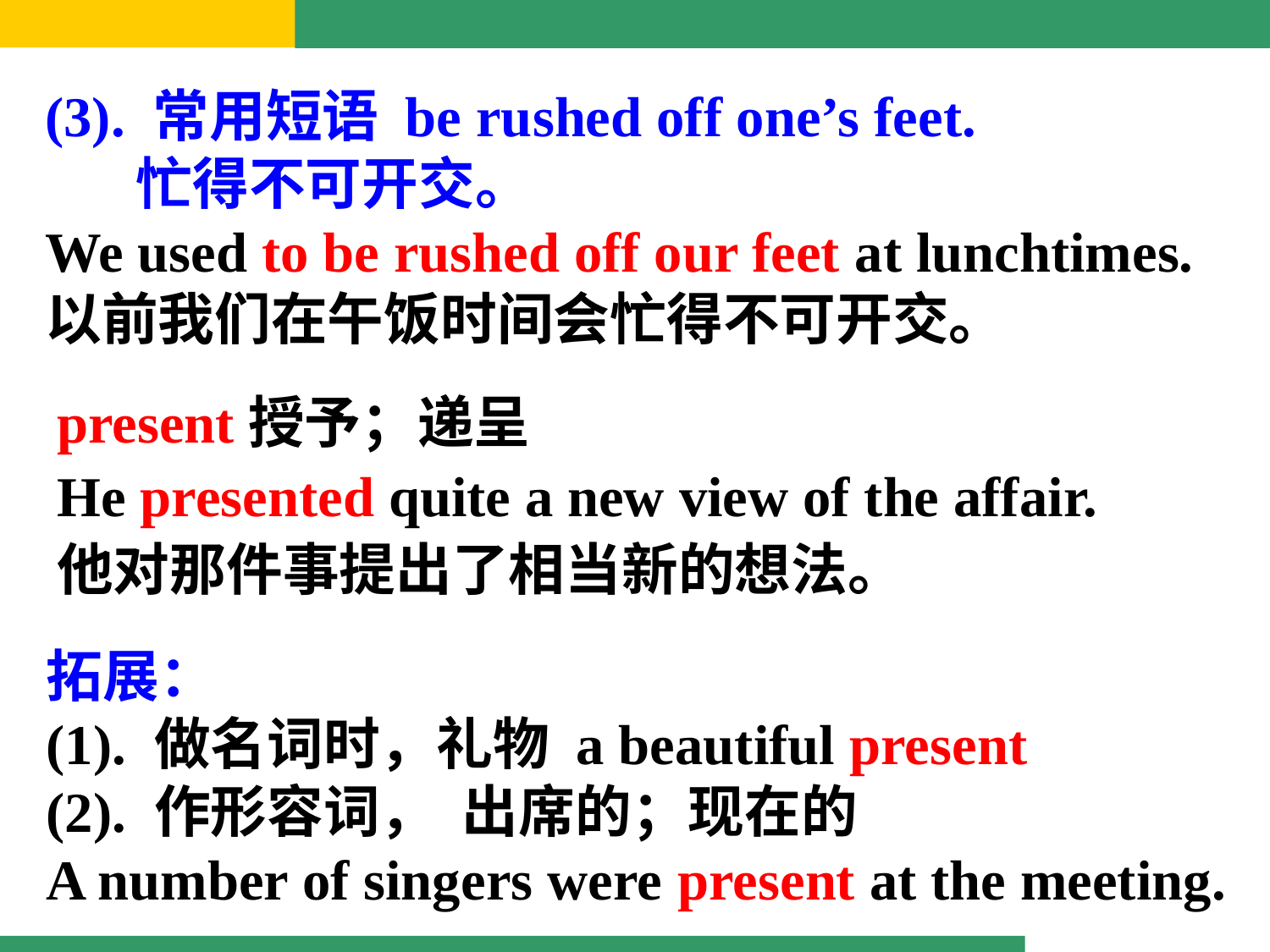

(3). 常用短语 be rushed off one’s feet.
      忙得不可开交。
We used to be rushed off our feet at lunchtimes.
以前我们在午饭时间会忙得不可开交。
present授予；递呈
He presented quite a new view of the affair.
他对那件事提出了相当新的想法。
拓展：
(1). 做名词时，礼物 a beautiful present
(2). 作形容词，  出席的；现在的
A number of singers were present at the meeting.